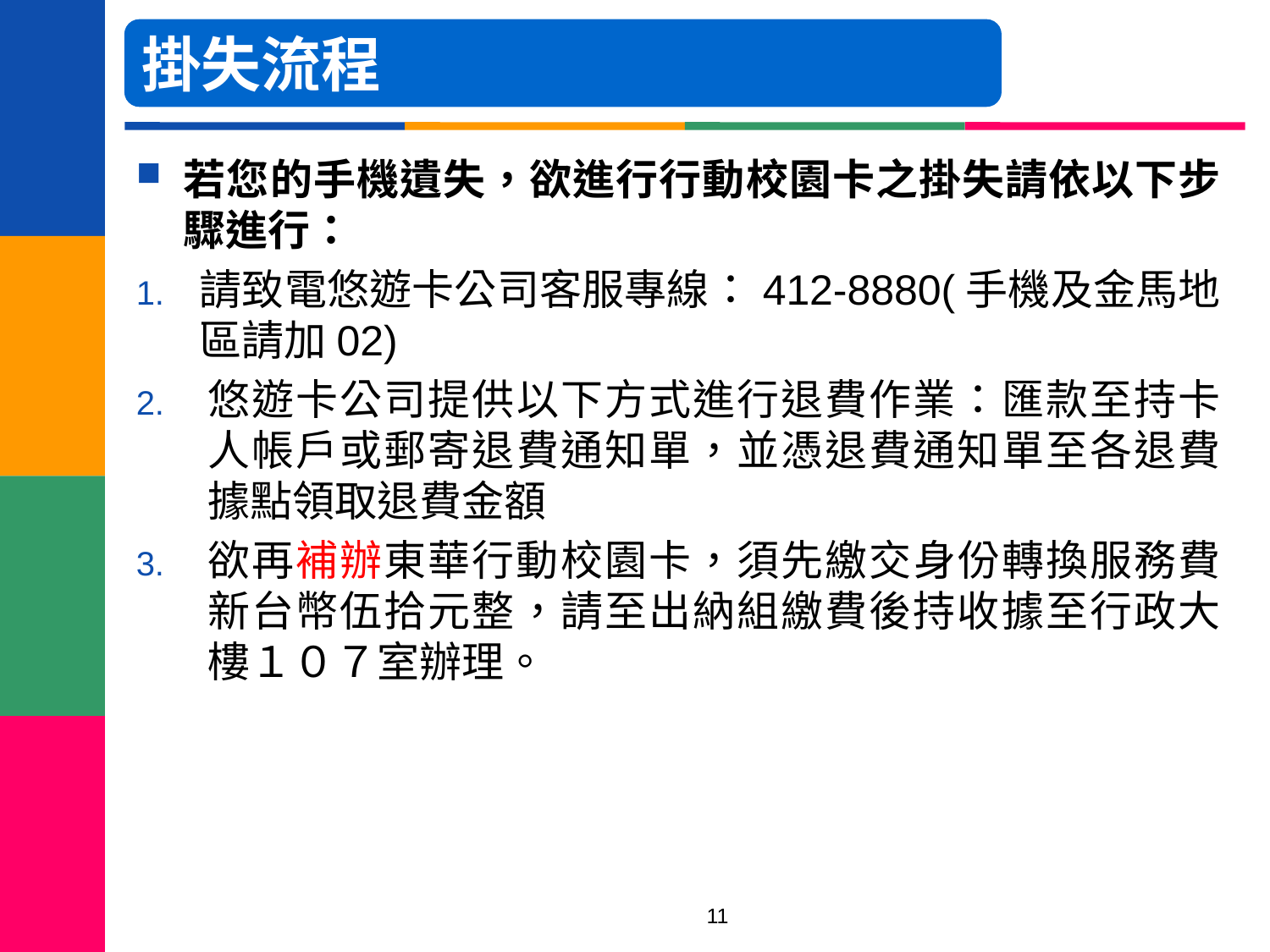

掛失流程
若您的手機遺失，欲進行行動校園卡之掛失請依以下步驟進行：
請致電悠遊卡公司客服專線：412-8880(手機及金馬地區請加02)
悠遊卡公司提供以下方式進行退費作業：匯款至持卡人帳戶或郵寄退費通知單，並憑退費通知單至各退費據點領取退費金額
欲再補辦東華行動校園卡，須先繳交身份轉換服務費新台幣伍拾元整，請至出納組繳費後持收據至行政大樓１０７室辦理。

11